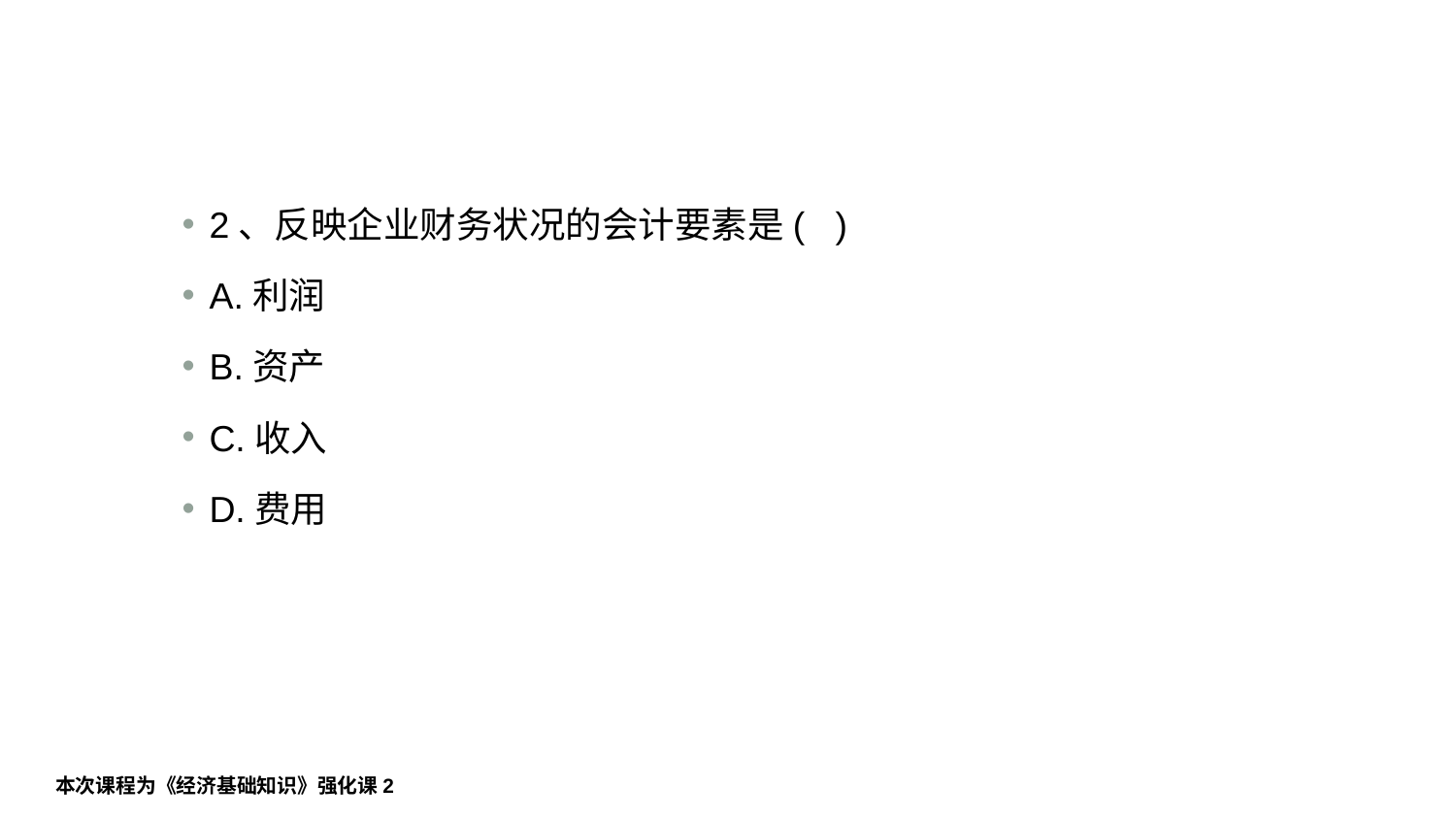

#
2、反映企业财务状况的会计要素是(   )
A.利润
B.资产
C.收入
D.费用